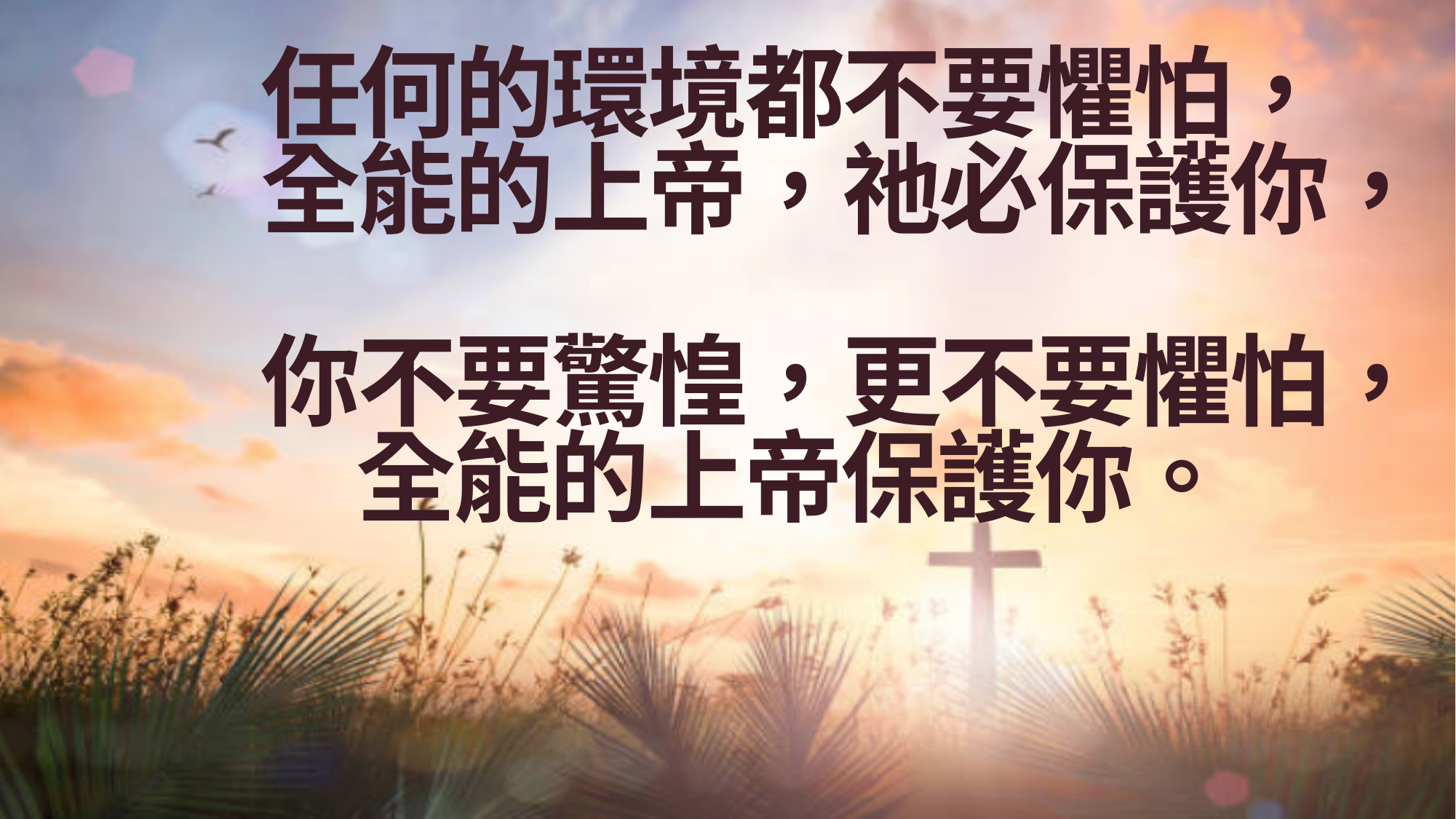

# 任何的環境都不要懼怕，全能的上帝，祂必保護你， 你不要驚惶，更不要懼怕，全能的上帝保護你。